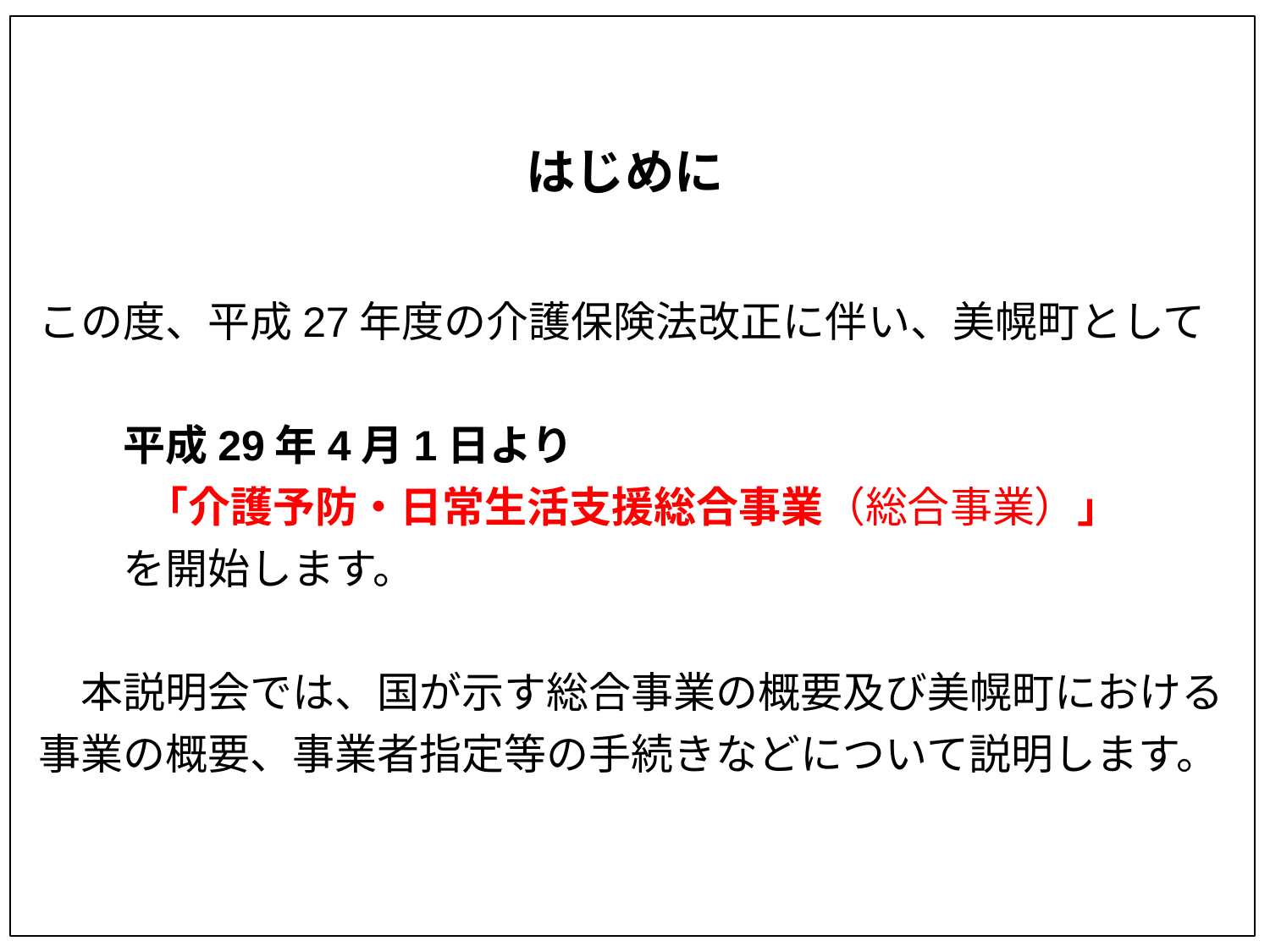

はじめに
この度、平成27年度の介護保険法改正に伴い、美幌町として

　　平成29年4月1日より
「介護予防・日常生活支援総合事業（総合事業）」
　　を開始します。

　本説明会では、国が示す総合事業の概要及び美幌町における事業の概要、事業者指定等の手続きなどについて説明します。